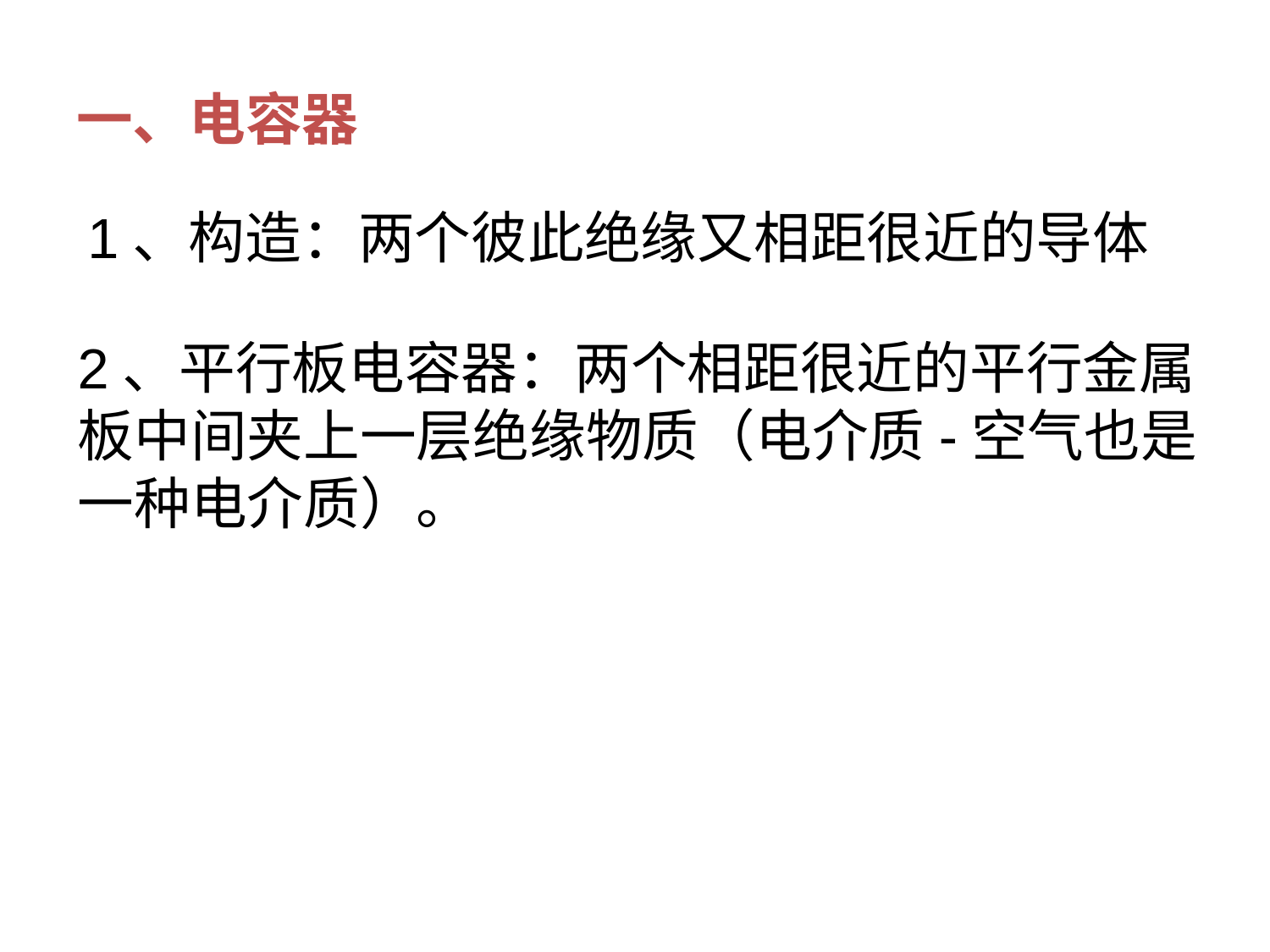

# 一、电容器
1、构造：两个彼此绝缘又相距很近的导体
2、平行板电容器：两个相距很近的平行金属板中间夹上一层绝缘物质（电介质-空气也是一种电介质）。